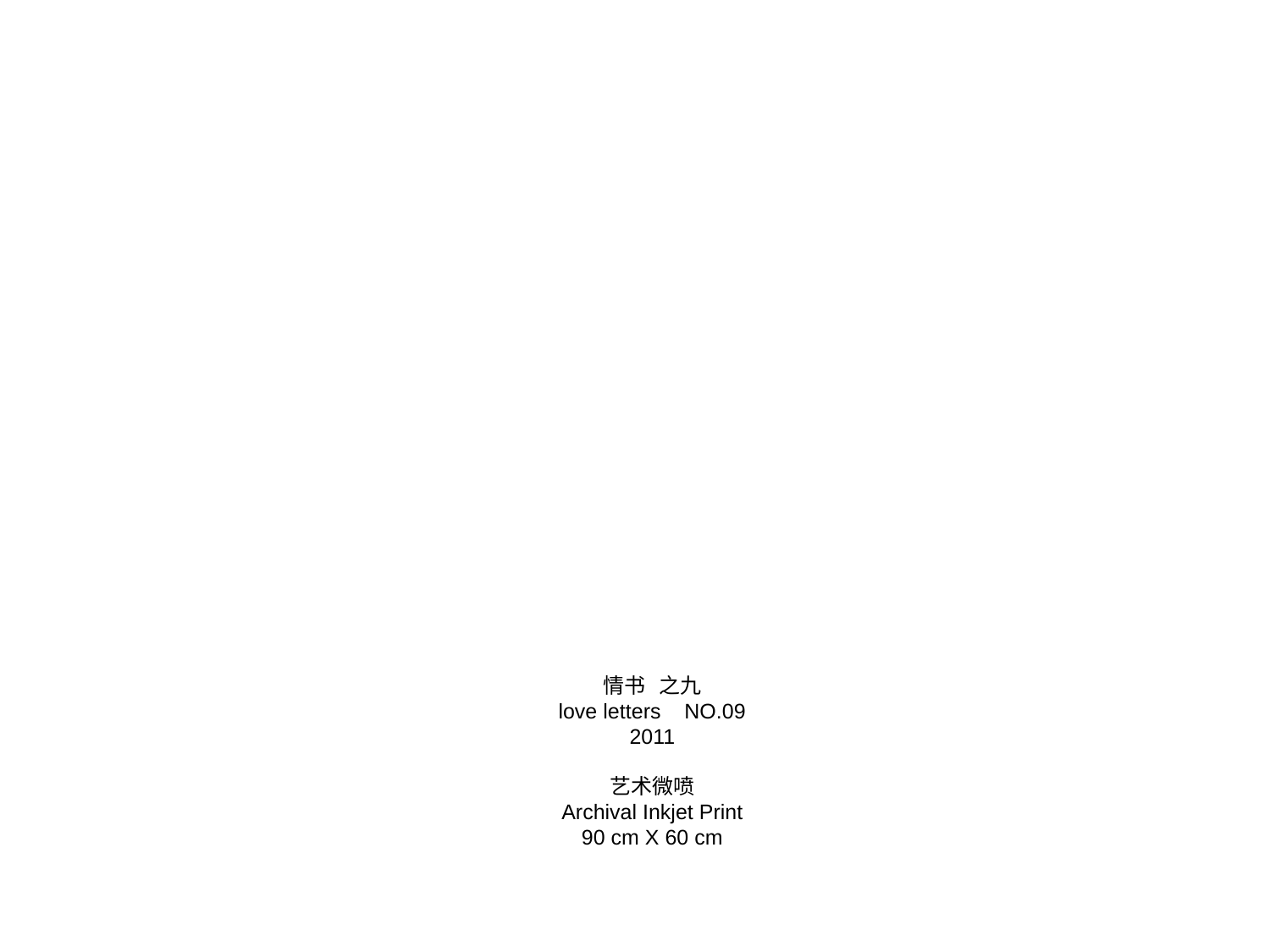

情书   之九
love letters    NO.09
2011

艺术微喷
Archival Inkjet Print
90 cm X 60 cm